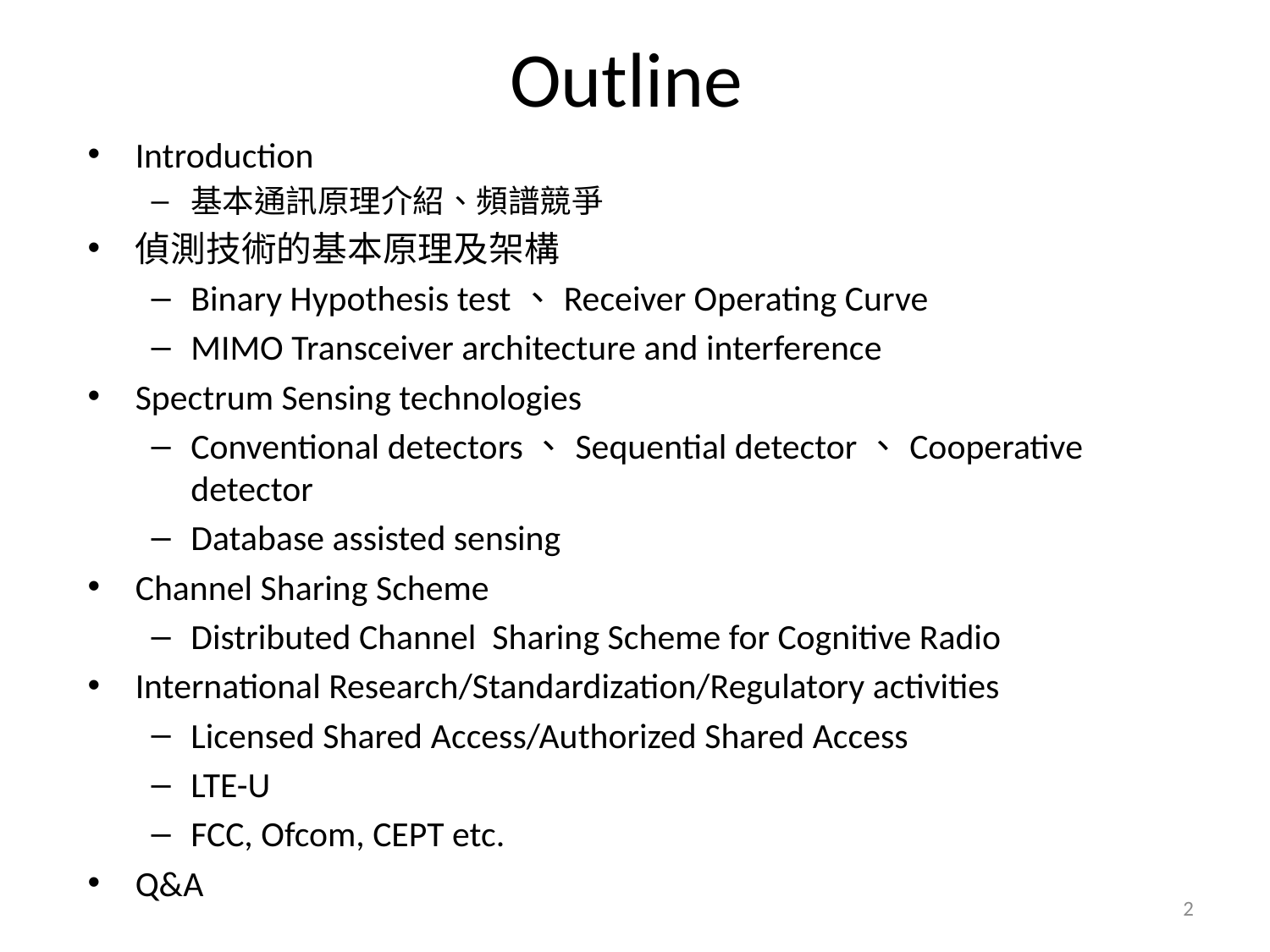

# Outline
Introduction
基本通訊原理介紹、頻譜競爭
偵測技術的基本原理及架構
Binary Hypothesis test、Receiver Operating Curve
MIMO Transceiver architecture and interference
Spectrum Sensing technologies
Conventional detectors、Sequential detector、Cooperative detector
Database assisted sensing
Channel Sharing Scheme
Distributed Channel  Sharing Scheme for Cognitive Radio
International Research/Standardization/Regulatory activities
Licensed Shared Access/Authorized Shared Access
LTE-U
FCC, Ofcom, CEPT etc.
Q&A
2